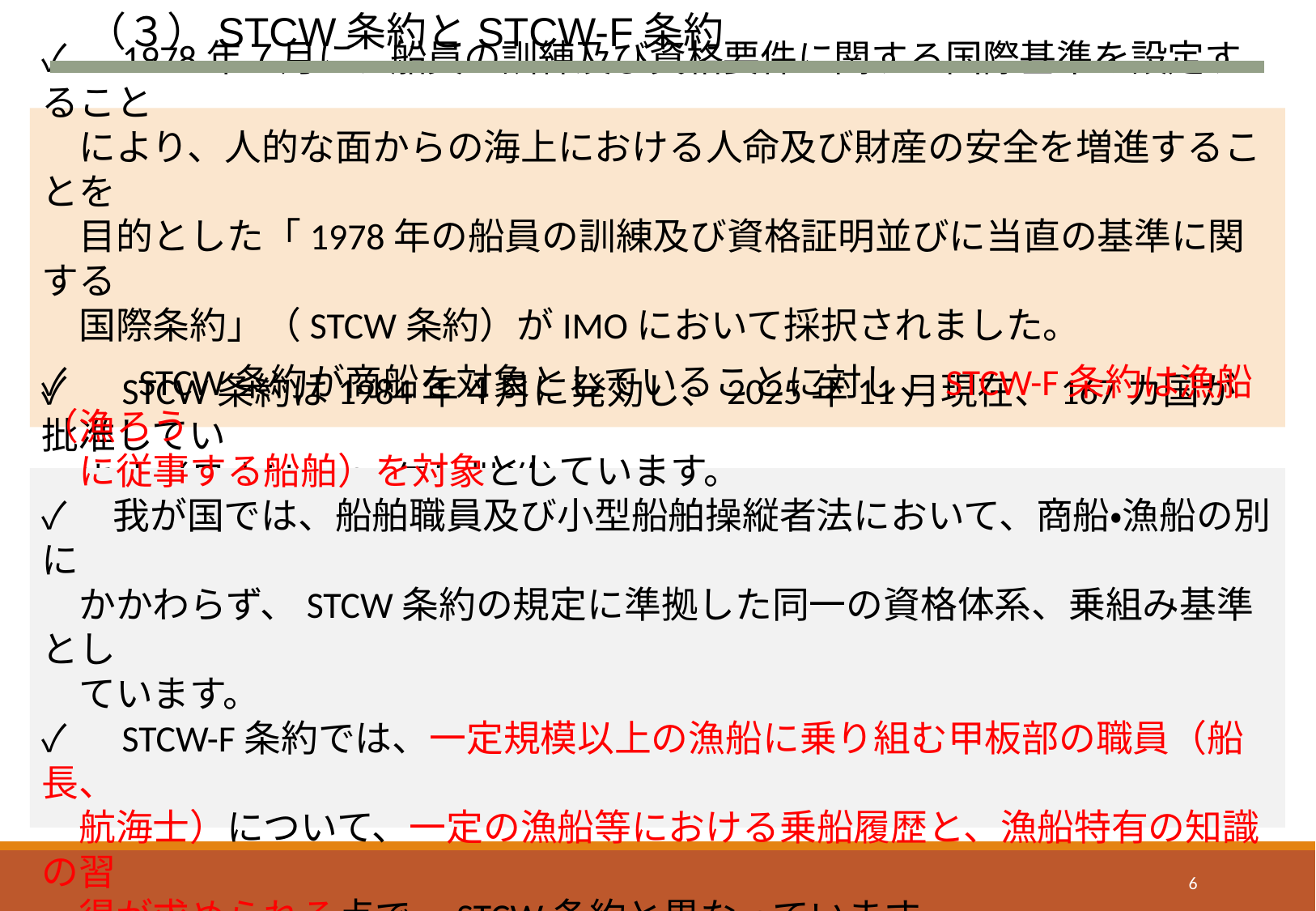

（３）STCW条約とSTCW-F条約

✓　1978年７月に、船員の訓練及び資格要件に関する国際基準を設定すること
　により、人的な面からの海上における人命及び財産の安全を増進することを
　目的とした「1978年の船員の訓練及び資格証明並びに当直の基準に関する
　国際条約」（STCW条約）がIMOにおいて採択されました。

✓　STCW条約は1984年４月に発効し、2025年11月現在、167カ国が批准してい
　ます（日本は1982年に批准）。

✓　  STCW条約が商船を対象としていることに対し、STCW-F条約は漁船（漁ろう
　に従事する船舶）を対象としています。
✓　我が国では、船舶職員及び小型船舶操縦者法において、商船・漁船の別に
　かかわらず、STCW条約の規定に準拠した同一の資格体系、乗組み基準とし
　ています。
✓　STCW-F条約では、一定規模以上の漁船に乗り組む甲板部の職員（船長、
　航海士）について、一定の漁船等における乗船履歴と、漁船特有の知識の習
　得が求められる点で、STCW条約と異なっています。
6